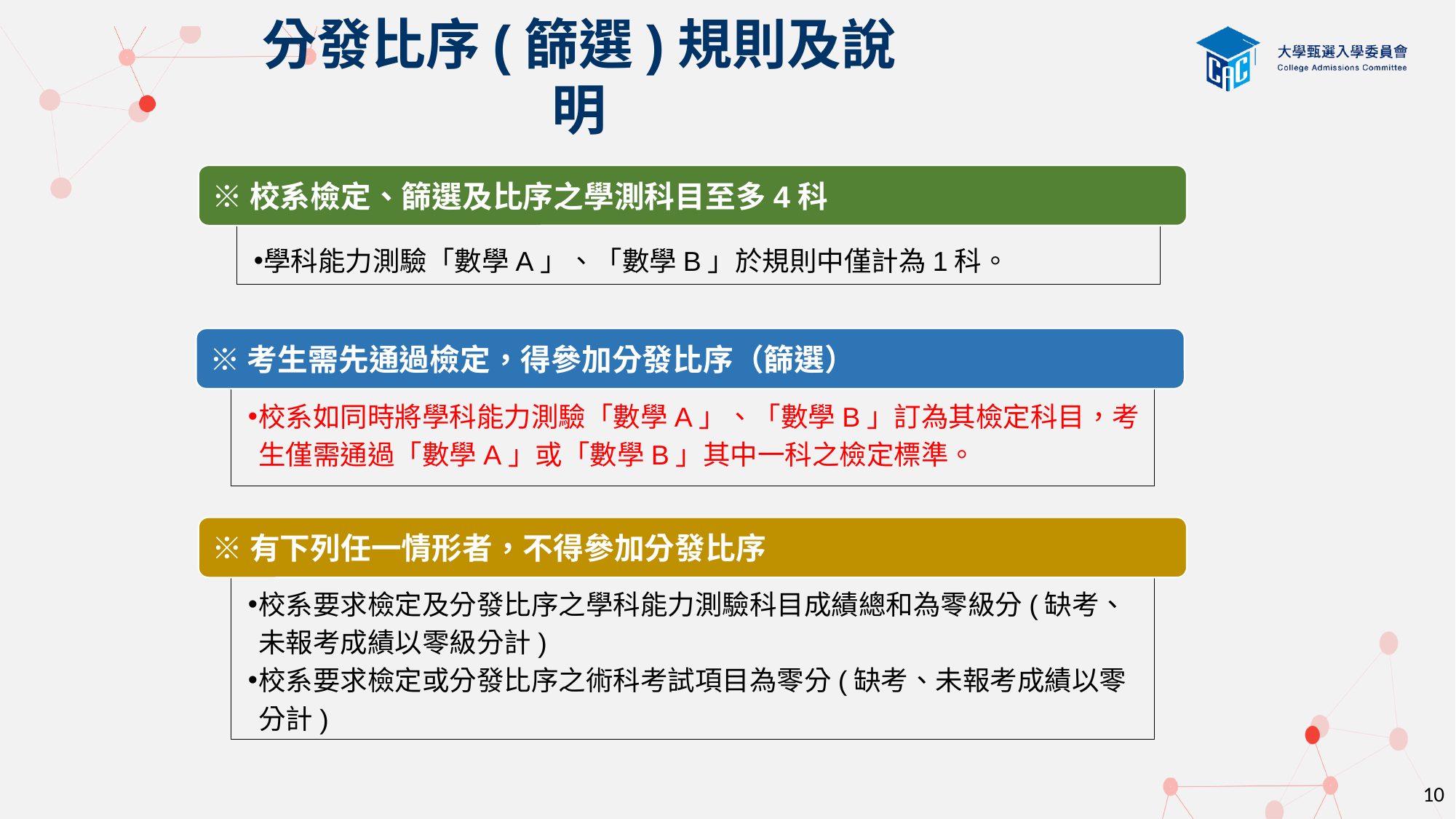

分發比序(篩選)規則及說明
※校系檢定、篩選及比序之學測科目至多4科
學科能力測驗「數學A」、「數學B」於規則中僅計為1科。
※考生需先通過檢定，得參加分發比序（篩選）
校系如同時將學科能力測驗「數學A」、「數學B」訂為其檢定科目，考生僅需通過「數學A」或「數學B」其中一科之檢定標準。
※有下列任一情形者，不得參加分發比序
校系要求檢定及分發比序之學科能力測驗科目成績總和為零級分(缺考、未報考成績以零級分計)
校系要求檢定或分發比序之術科考試項目為零分(缺考、未報考成績以零分計)
10